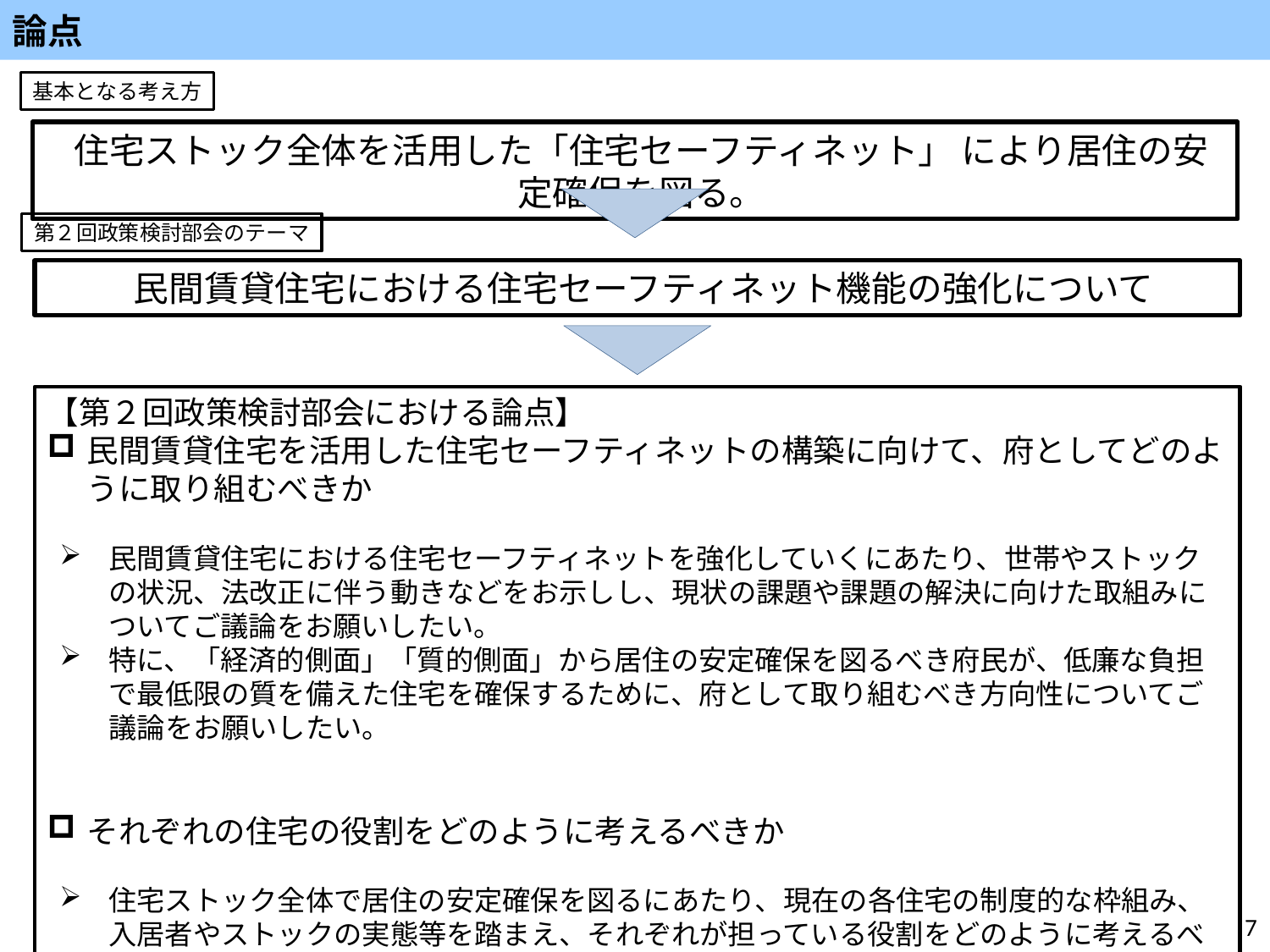

論点
基本となる考え方
住宅ストック全体を活用した「住宅セーフティネット」 により居住の安定確保を図る。

第２回政策検討部会のテーマ
民間賃貸住宅における住宅セーフティネット機能の強化について

【第２回政策検討部会における論点】
民間賃貸住宅を活用した住宅セーフティネットの構築に向けて、府としてどのように取り組むべきか

民間賃貸住宅における住宅セーフティネットを強化していくにあたり、世帯やストックの状況、法改正に伴う動きなどをお示しし、現状の課題や課題の解決に向けた取組みについてご議論をお願いしたい。
特に、「経済的側面」「質的側面」から居住の安定確保を図るべき府民が、低廉な負担で最低限の質を備えた住宅を確保するために、府として取り組むべき方向性についてご議論をお願いしたい。

それぞれの住宅の役割をどのように考えるべきか

住宅ストック全体で居住の安定確保を図るにあたり、現在の各住宅の制度的な枠組み、入居者やストックの実態等を踏まえ、それぞれが担っている役割をどのように考えるべきかご議論をお願いしたい。

7